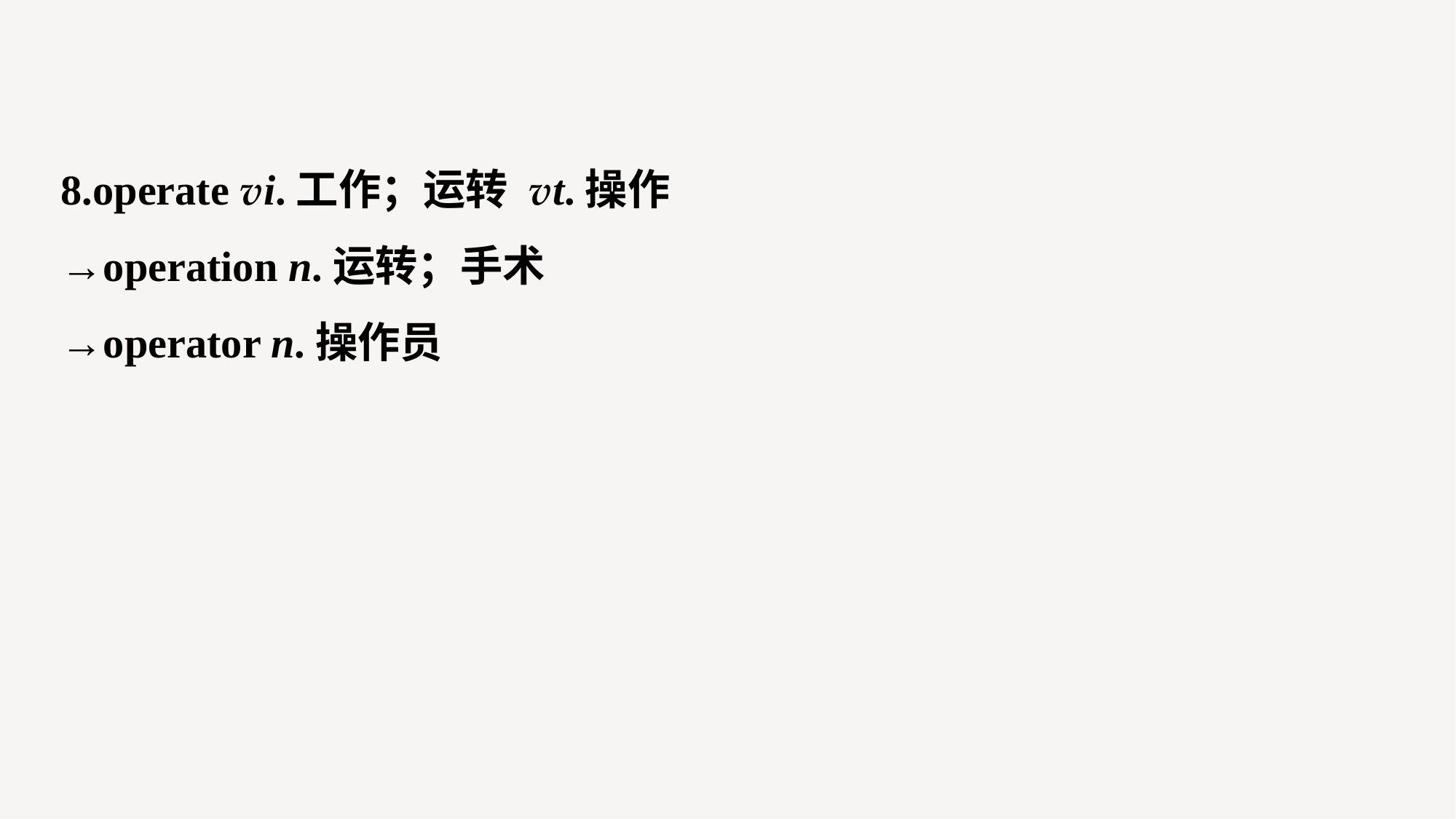

8.operate vi.工作；运转 vt.操作
→operation n.运转；手术
→operator n.操作员